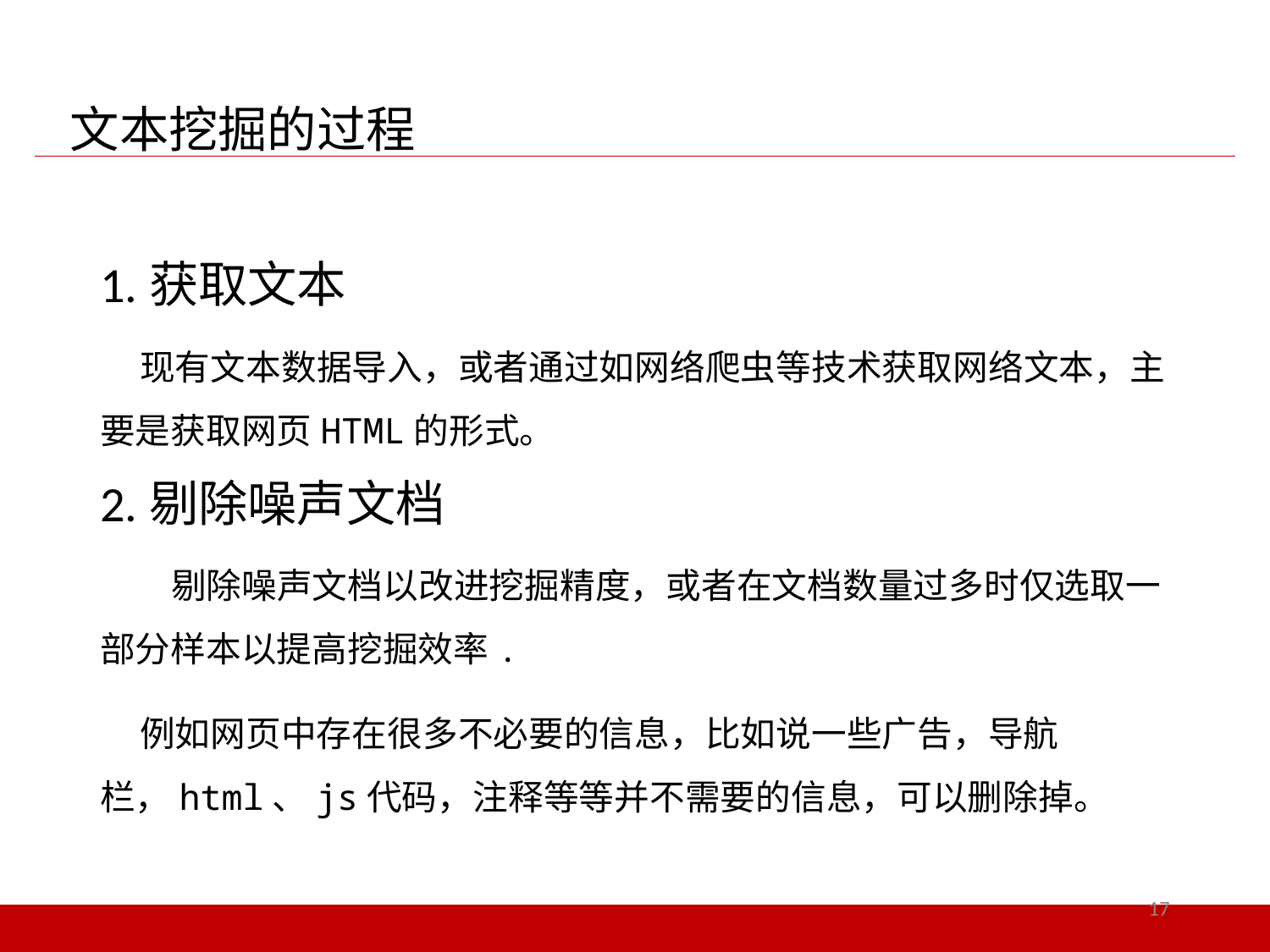

文本挖掘的过程
1.获取文本
    现有文本数据导入，或者通过如网络爬虫等技术获取网络文本，主要是获取网页HTML的形式。
2.剔除噪声文档
        剔除噪声文档以改进挖掘精度，或者在文档数量过多时仅选取一部分样本以提高挖掘效率.
    例如网页中存在很多不必要的信息，比如说一些广告，导航栏，html、js代码，注释等等并不需要的信息，可以删除掉。
17